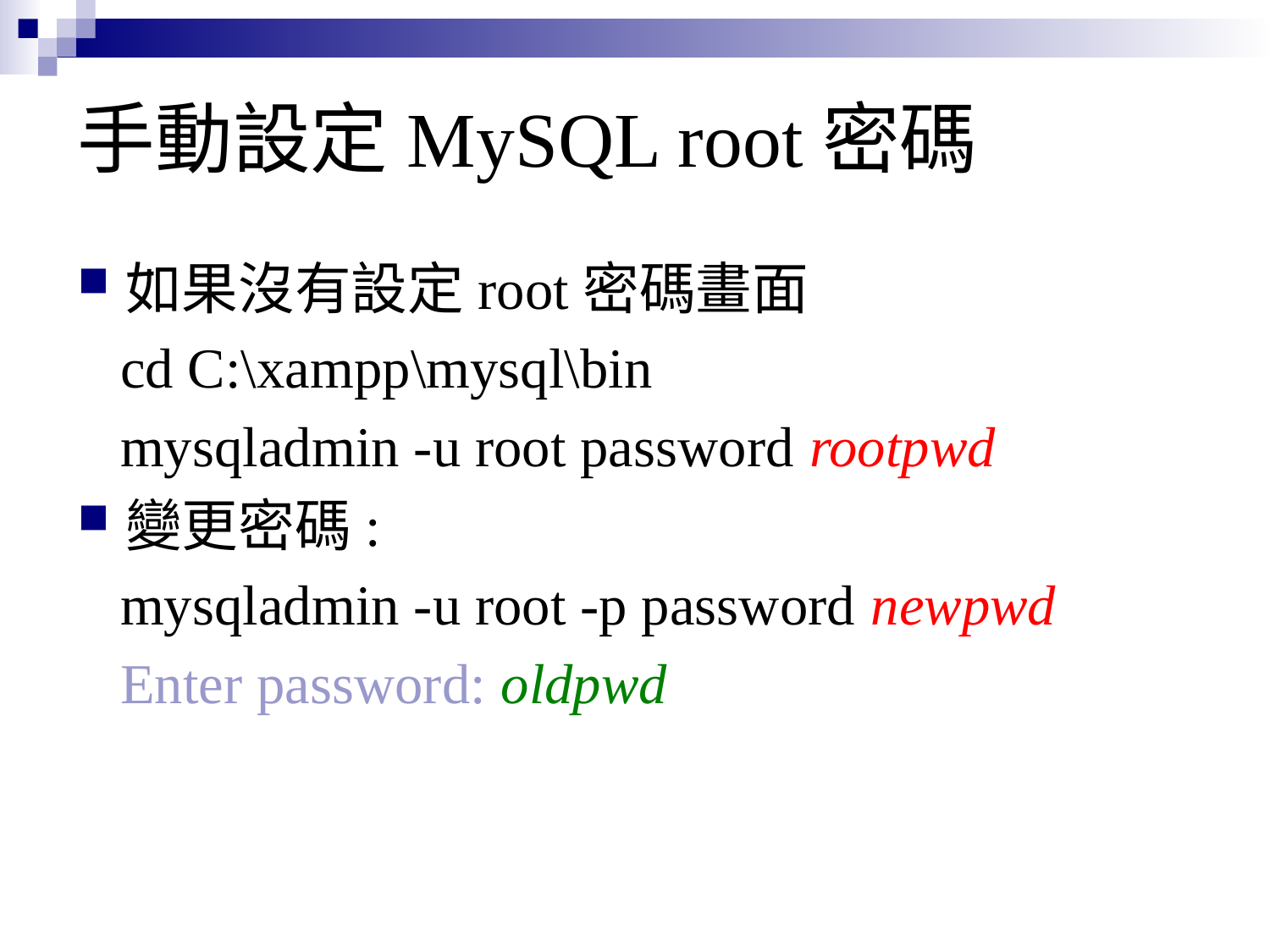

# 手動設定MySQL root密碼
如果沒有設定root密碼畫面
   cd C:\xampp\mysql\bin
   mysqladmin -u root password rootpwd
變更密碼:
   mysqladmin -u root -p password newpwd
   Enter password: oldpwd